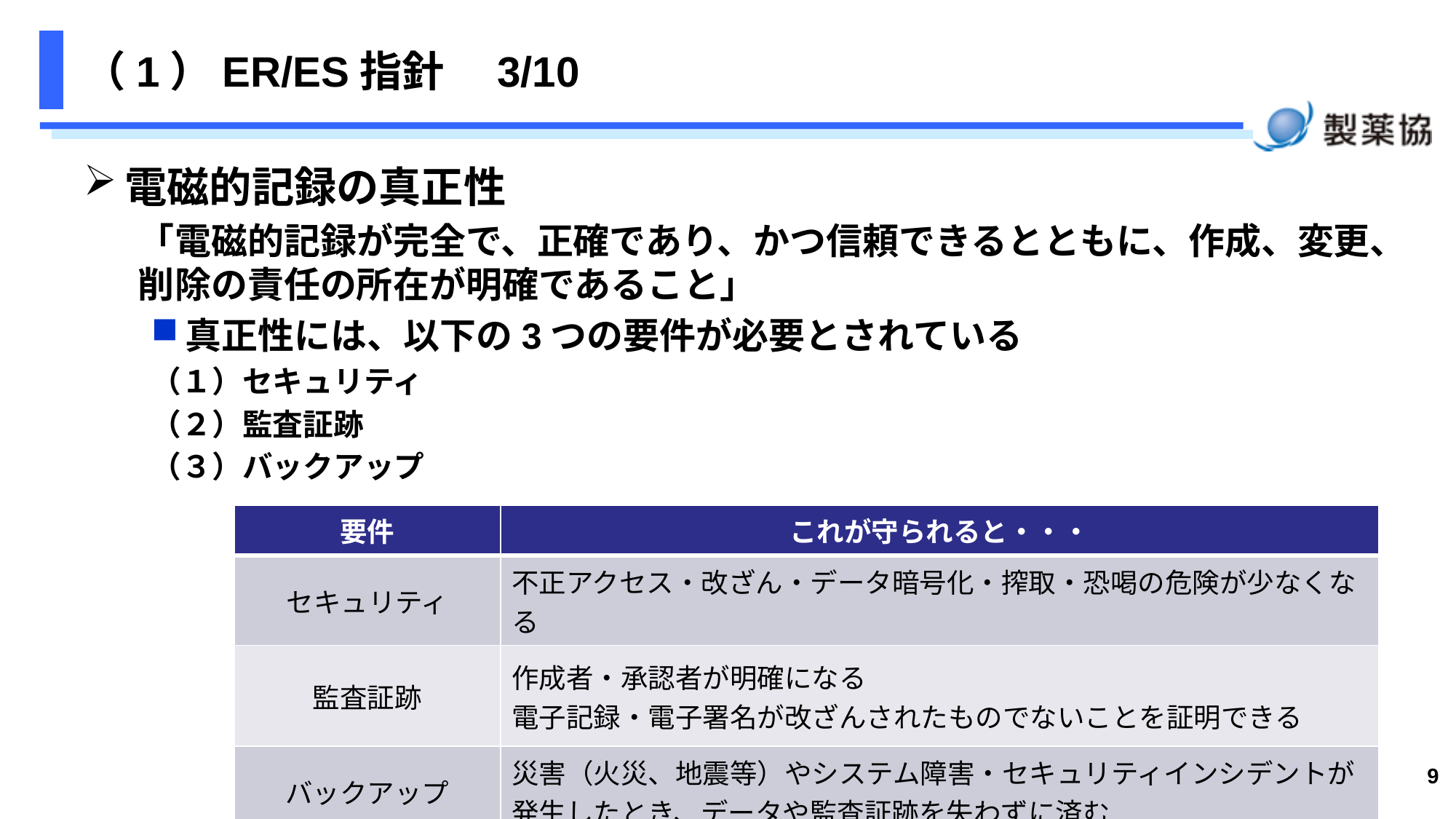

# （1）ER/ES指針　3/10
電磁的記録の真正性
「電磁的記録が完全で、正確であり、かつ信頼できるとともに、作成、変更、削除の責任の所在が明確であること」
真正性には、以下の3つの要件が必要とされている
（１）セキュリティ
（２）監査証跡
（３）バックアップ
| 要件 | これが守られると・・・ |
| --- | --- |
| セキュリティ | 不正アクセス・改ざん・データ暗号化・搾取・恐喝の危険が少なくなる |
| 監査証跡 | 作成者・承認者が明確になる 電子記録・電子署名が改ざんされたものでないことを証明できる |
| バックアップ | 災害（火災、地震等）やシステム障害・セキュリティインシデントが発生したとき、データや監査証跡を失わずに済む |
9